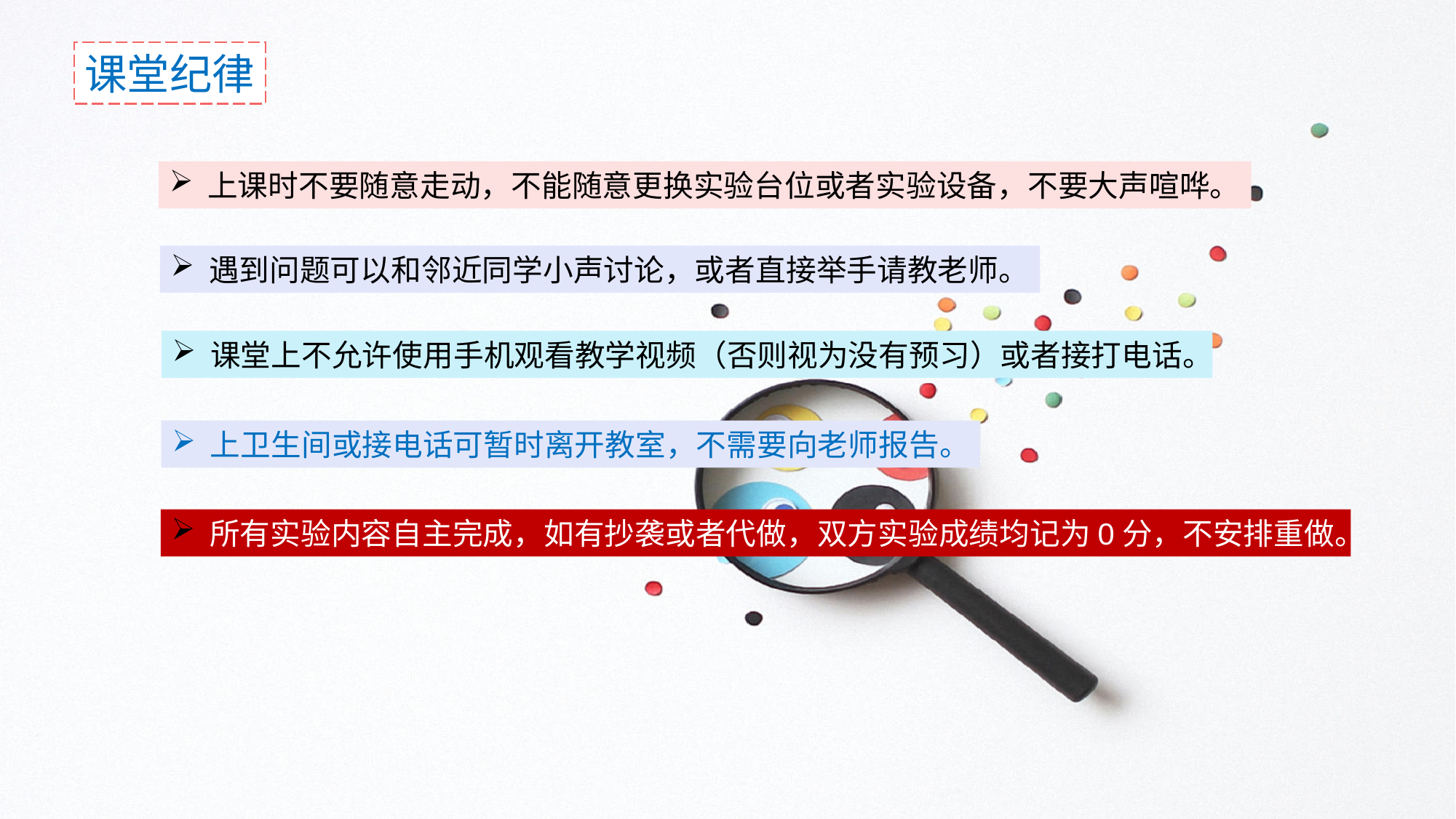

课堂纪律
 上课时不要随意走动，不能随意更换实验台位或者实验设备，不要大声喧哗。
 遇到问题可以和邻近同学小声讨论，或者直接举手请教老师。
 课堂上不允许使用手机观看教学视频（否则视为没有预习）或者接打电话。
 上卫生间或接电话可暂时离开教室，不需要向老师报告。
 所有实验内容自主完成，如有抄袭或者代做，双方实验成绩均记为0分，不安排重做。